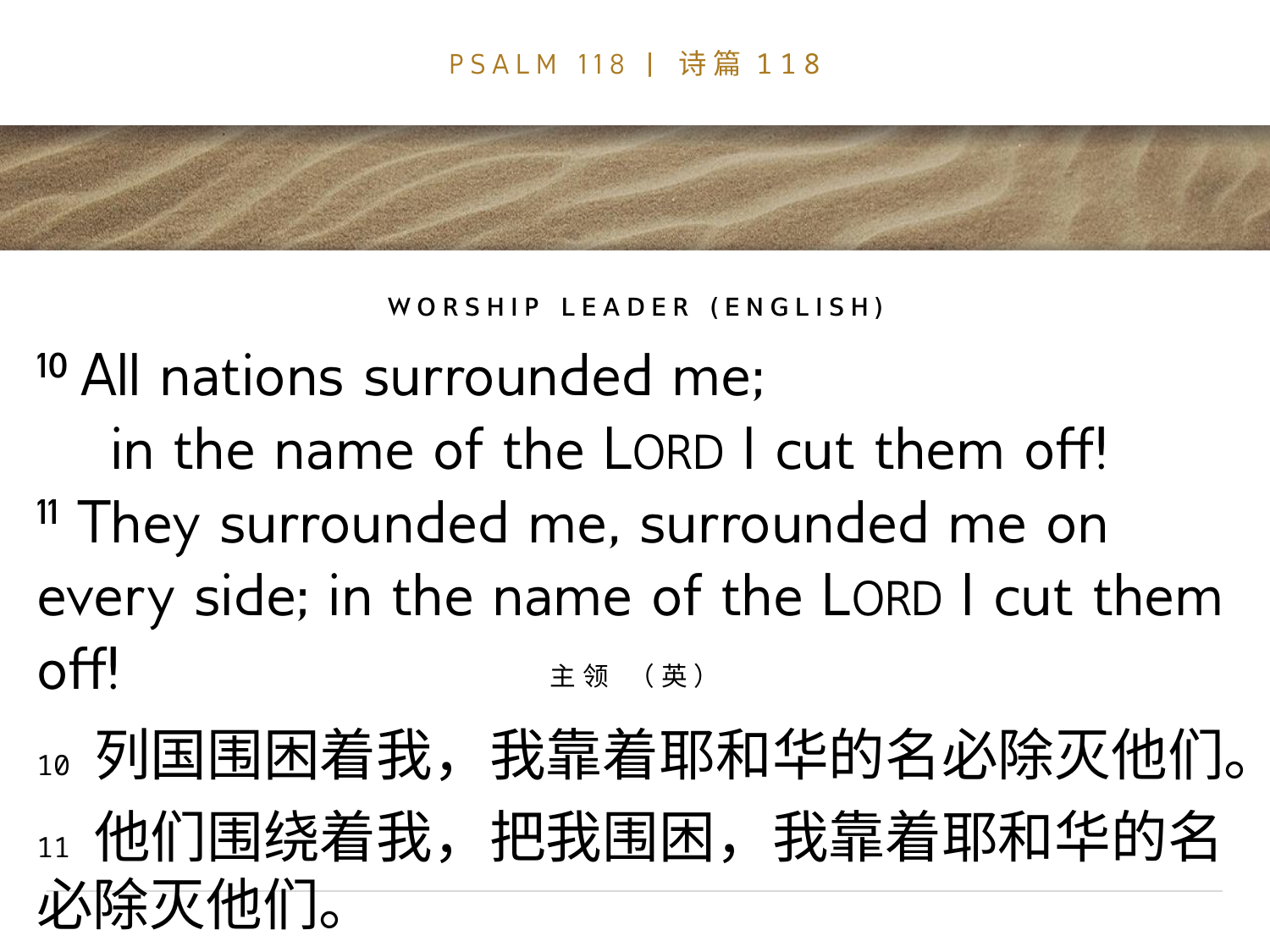

# PSALM 118 | 诗篇118
WORSHIP LEADER (ENGLISH)
10 All nations surrounded me;
    in the name of the LORD I cut them off!
11 They surrounded me, surrounded me on every side; in the name of the LORD I cut them off!

主领 （英）
10 列国围困着我，我靠着耶和华的名必除灭他们。
11 他们围绕着我，把我围困，我靠着耶和华的名必除灭他们。